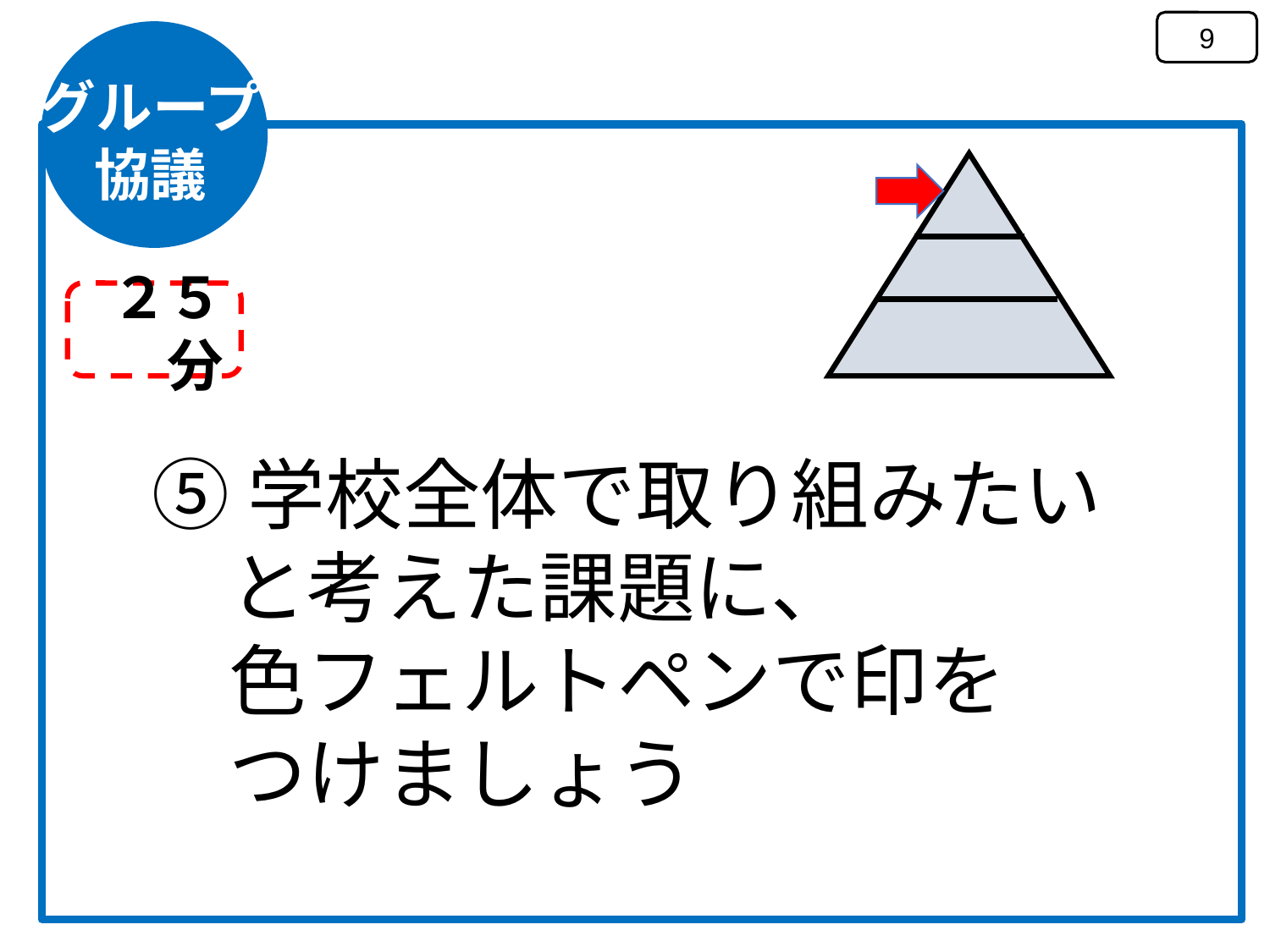

9

グループ
協議

２５分
⑤学校全体で取り組みたい
　と考えた課題に、
　色フェルトペンで印を
　つけましょう